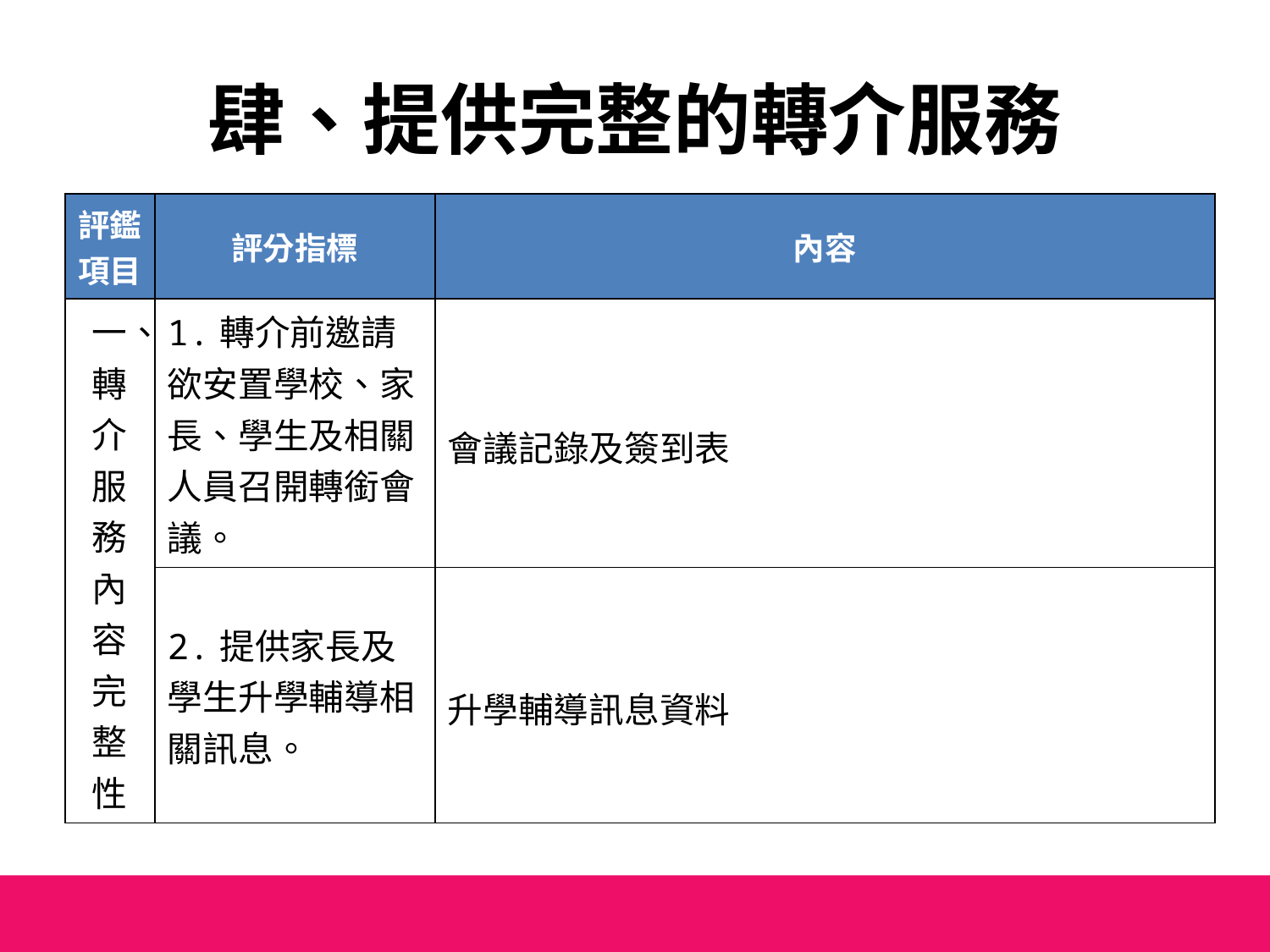

# 肆、提供完整的轉介服務
| 評鑑項目 | 評分指標 | 內容 |
| --- | --- | --- |
| 一、轉介服務內容完整性 | 1.轉介前邀請欲安置學校、家長、學生及相關人員召開轉銜會議。 | 會議記錄及簽到表 |
|  | 2.提供家長及學生升學輔導相關訊息。 | 升學輔導訊息資料 |